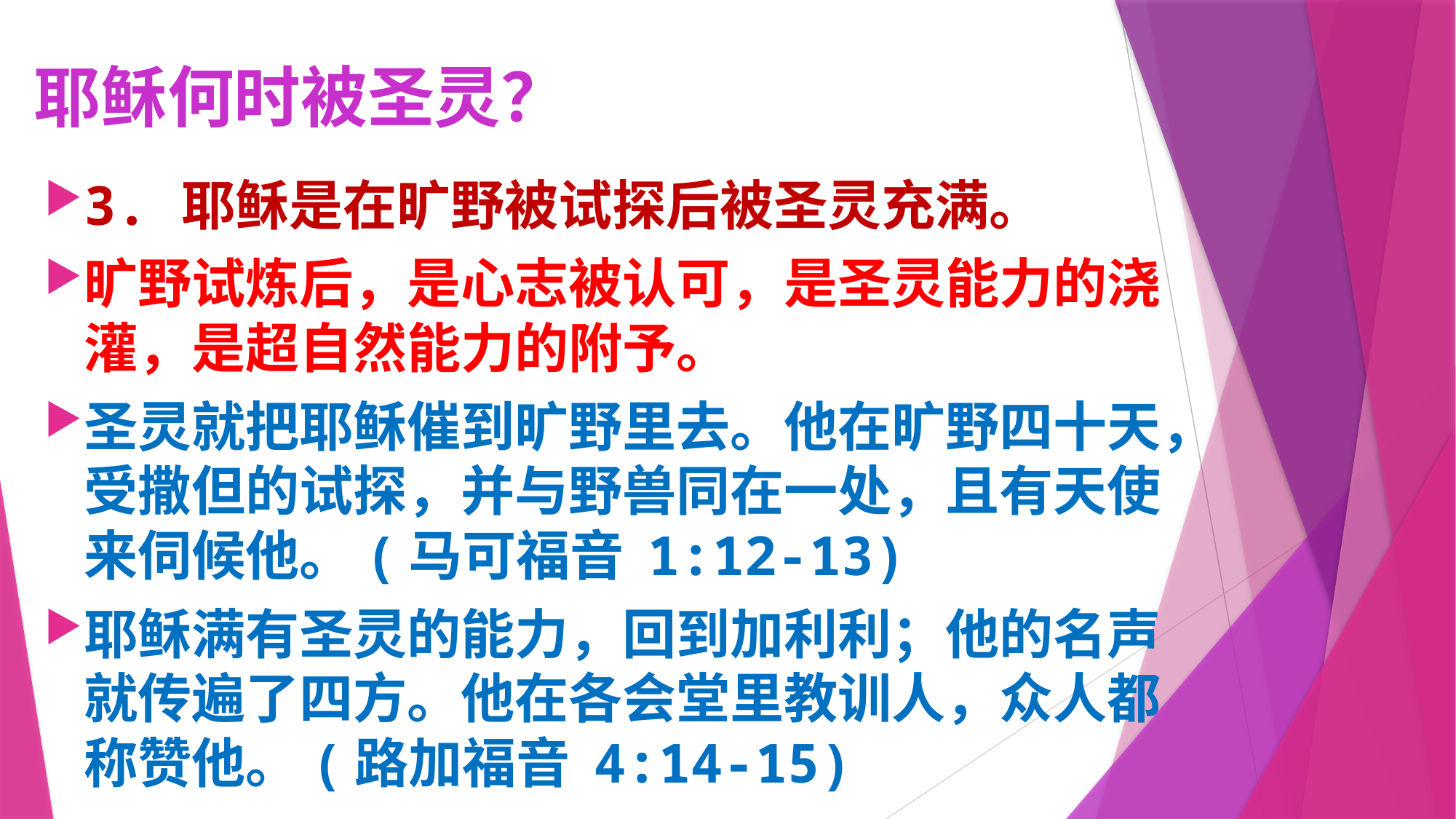

# 耶稣何时被圣灵？
3.	耶稣是在旷野被试探后被圣灵充满。
旷野试炼后，是心志被认可，是圣灵能力的浇灌，是超自然能力的附予。
圣灵就把耶稣催到旷野里去。他在旷野四十天，受撒但的试探，并与野兽同在一处，且有天使来伺候他。(马可福音 1:12-13)
耶稣满有圣灵的能力，回到加利利；他的名声就传遍了四方。他在各会堂里教训人，众人都称赞他。(路加福音 4:14-15)